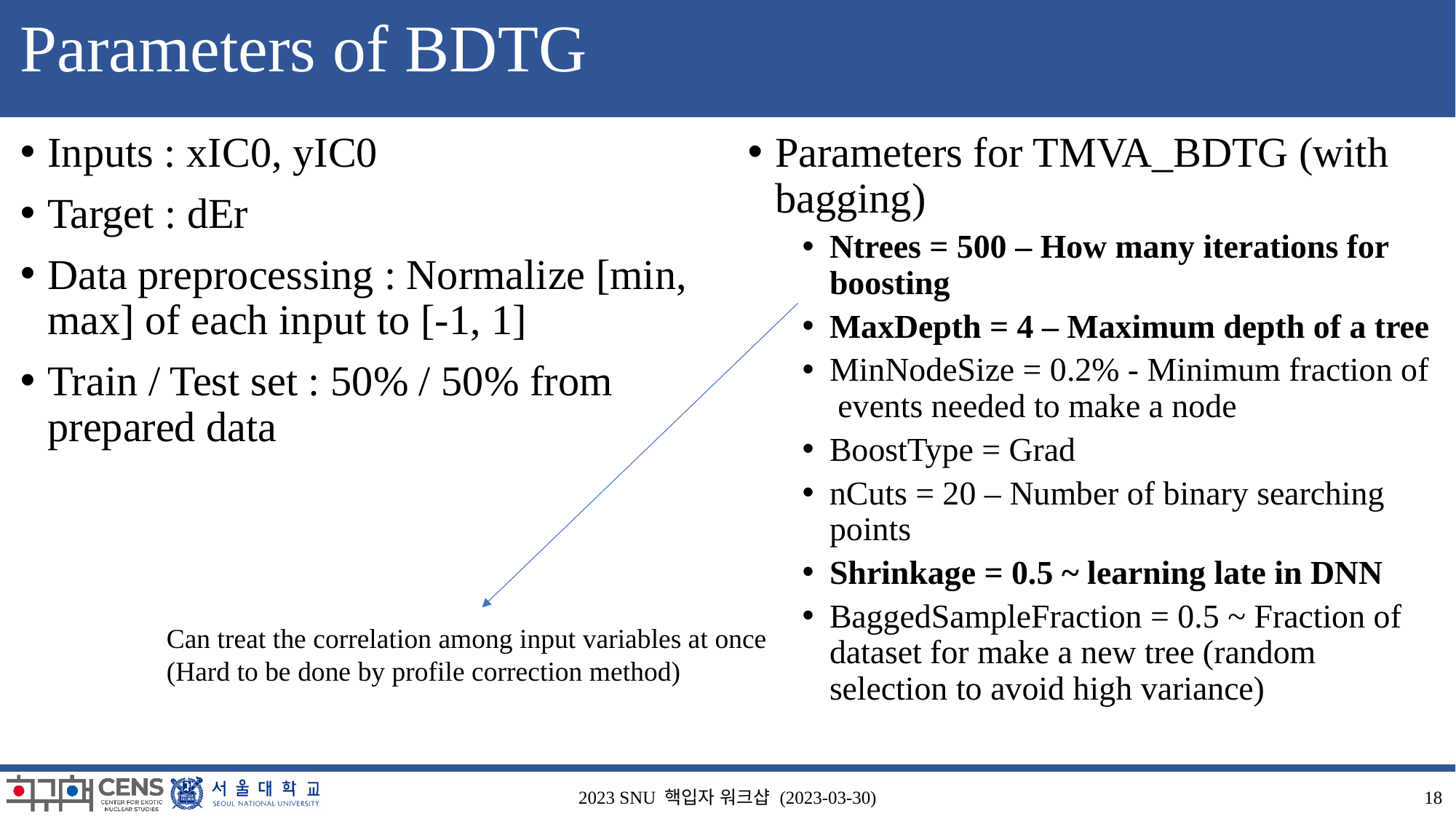

# Parameters of BDTG
Inputs : xIC0, yIC0
Target : dEr
Data preprocessing : Normalize [min, max] of each input to [-1, 1]
Train / Test set : 50% / 50% from prepared data

Parameters for TMVA_BDTG (with bagging)
Ntrees = 500 – How many iterations for boosting
MaxDepth = 4 – Maximum depth of a tree
MinNodeSize = 0.2% - Minimum fraction of  events needed to make a node
BoostType = Grad
nCuts = 20 – Number of binary searching points
Shrinkage = 0.5 ~ learning late in DNN
BaggedSampleFraction = 0.5 ~ Fraction of dataset for make a new tree (random selection to avoid high variance)

Can treat the correlation among input variables at once
(Hard to be done by profile correction method)
2023 SNU 핵입자 워크샵 (2023-03-30)
18